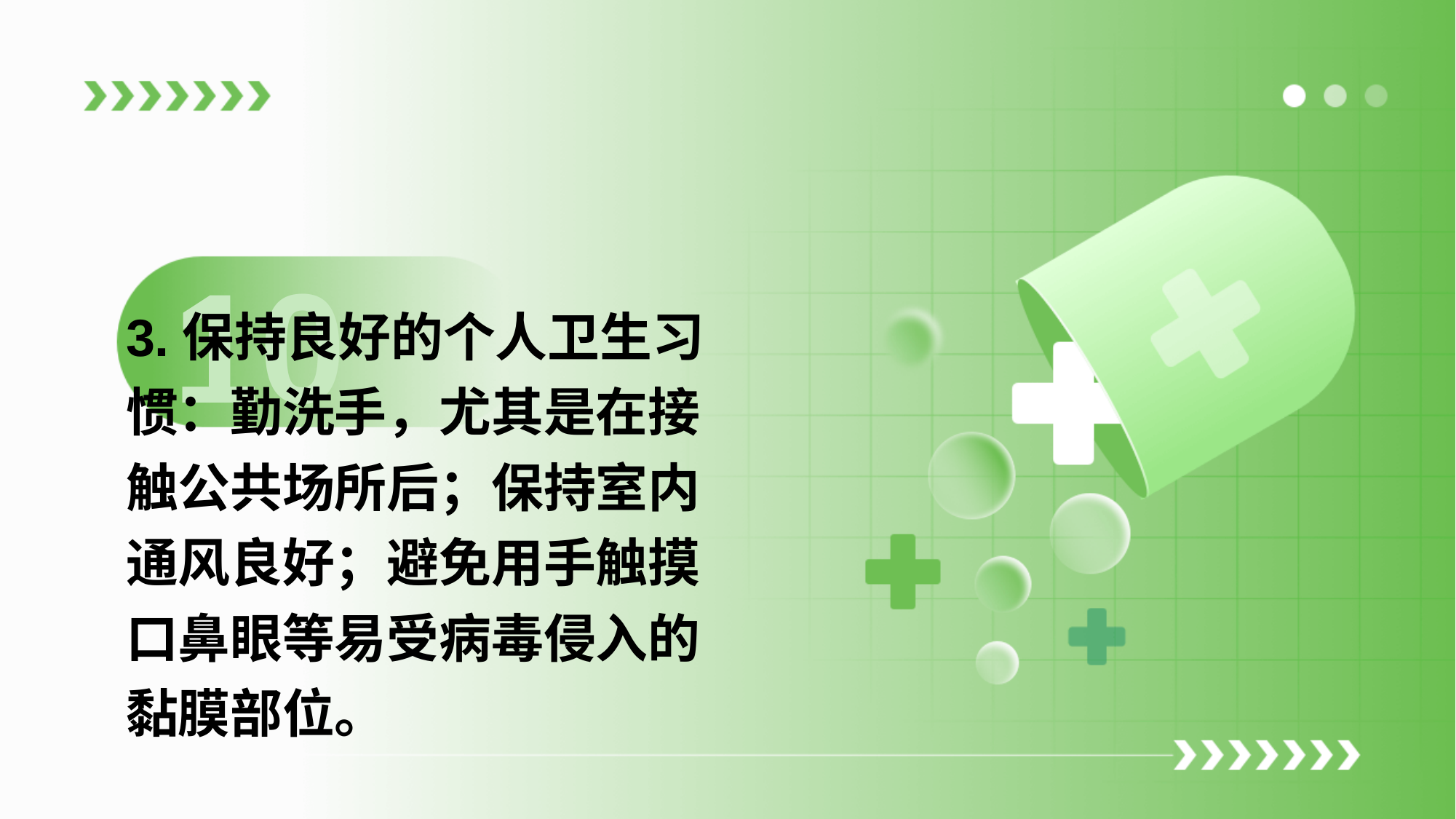

10
3.保持良好的个人卫生习惯：勤洗手，尤其是在接触公共场所后；保持室内通风良好；避免用手触摸口鼻眼等易受病毒侵入的黏膜部位。